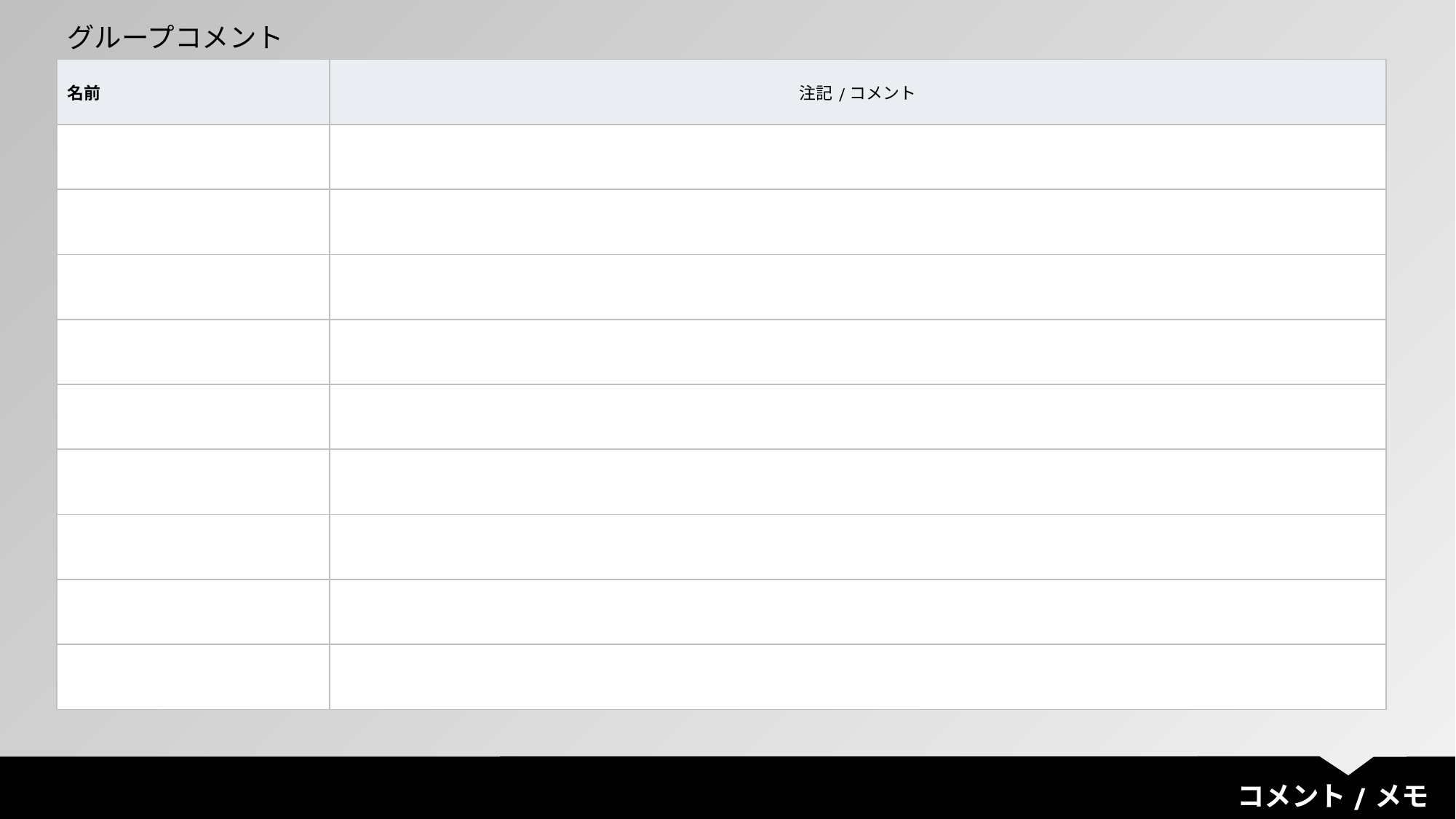

グループコメント
| 名前 | 注記/コメント |
| --- | --- |
|  |  |
|  |  |
|  |  |
|  |  |
|  |  |
|  |  |
|  |  |
|  |  |
|  |  |

コメント/メモ